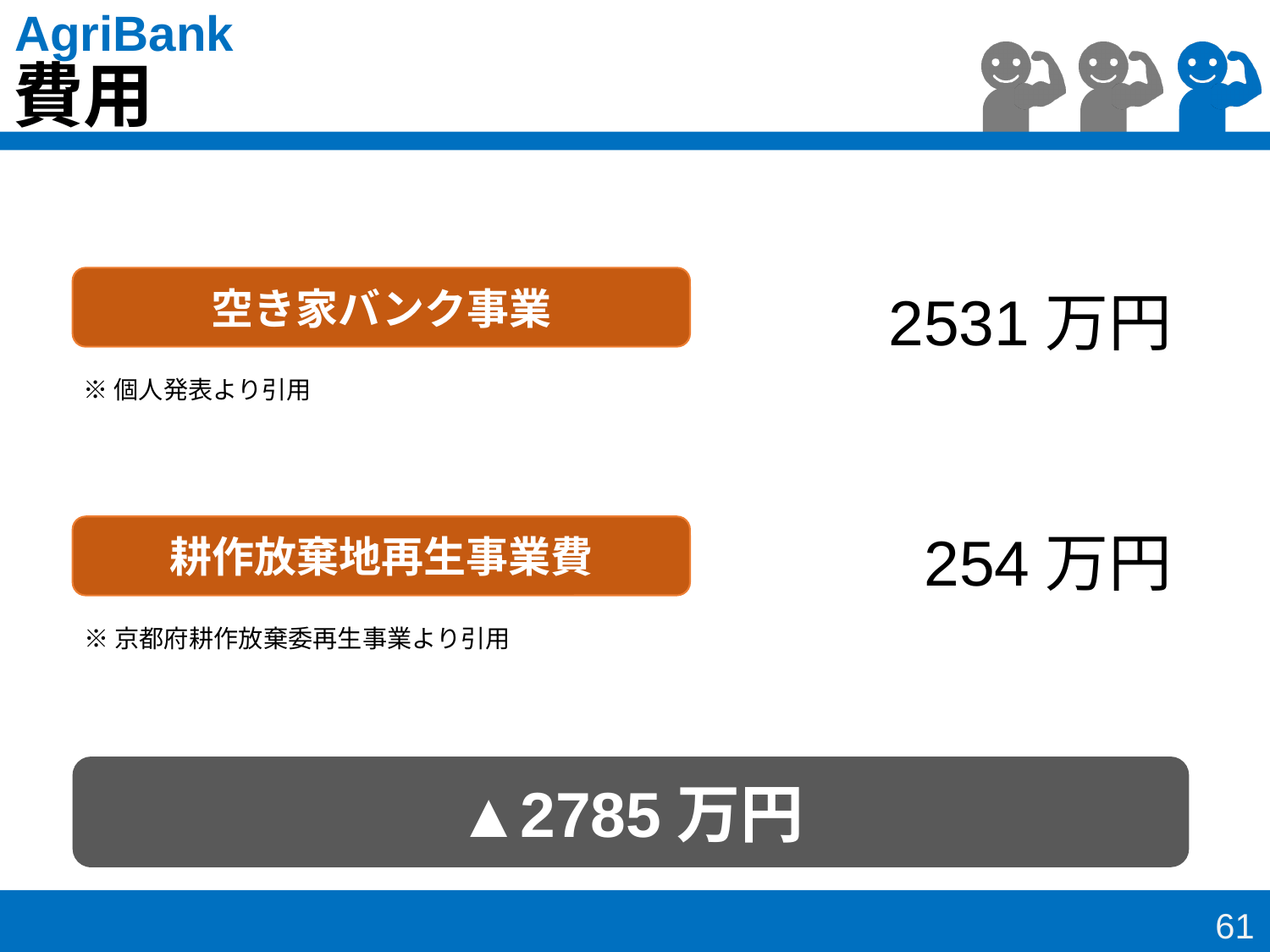

AgriBank
費用
空き家バンク事業
2531万円
※個人発表より引用
耕作放棄地再生事業費
254万円
※京都府耕作放棄委再生事業より引用
▲2785万円
61